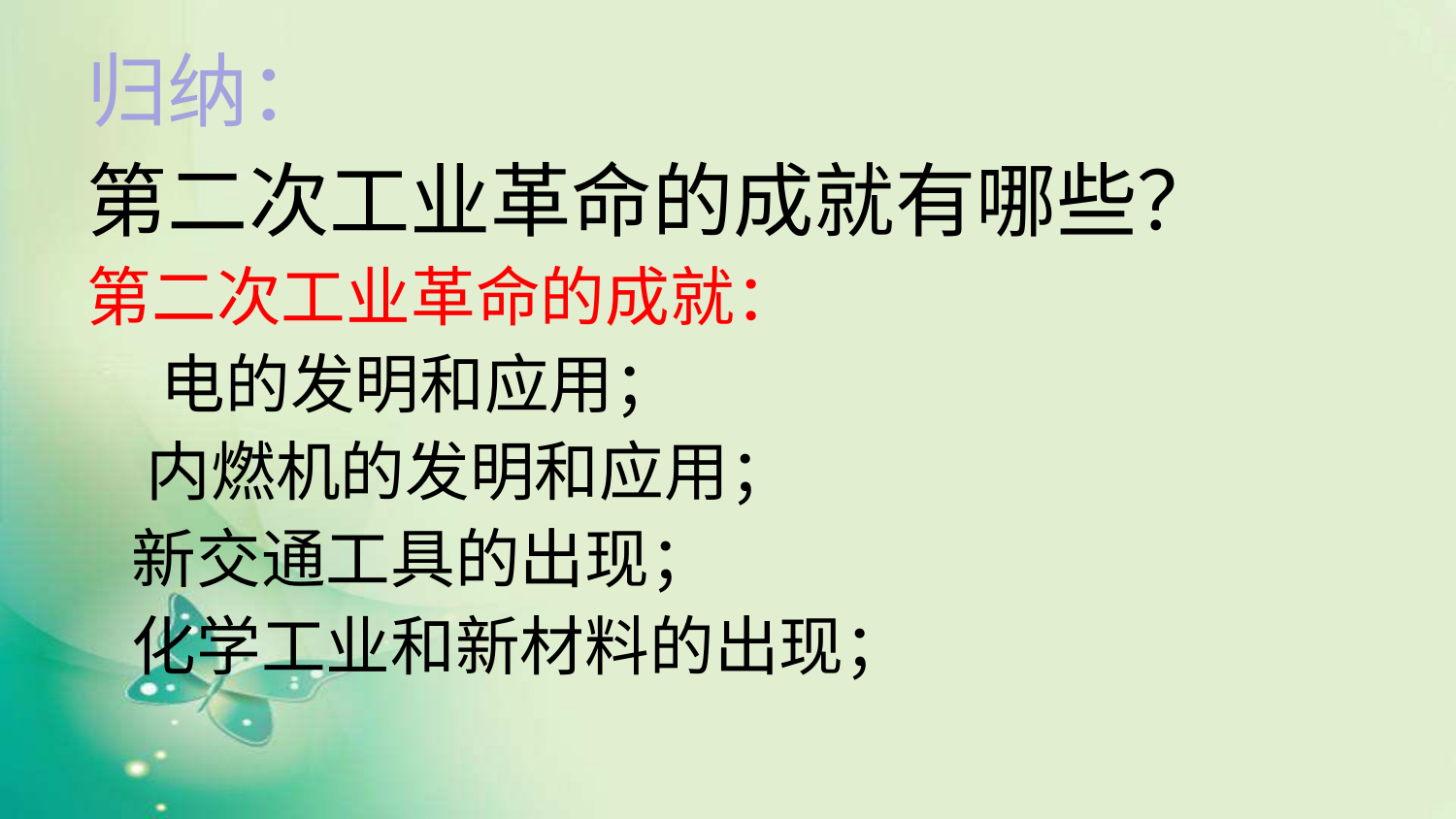

# 归纳：
第二次工业革命的成就有哪些？
第二次工业革命的成就：
    电的发明和应用；
   内燃机的发明和应用；
  新交通工具的出现；
  化学工业和新材料的出现；